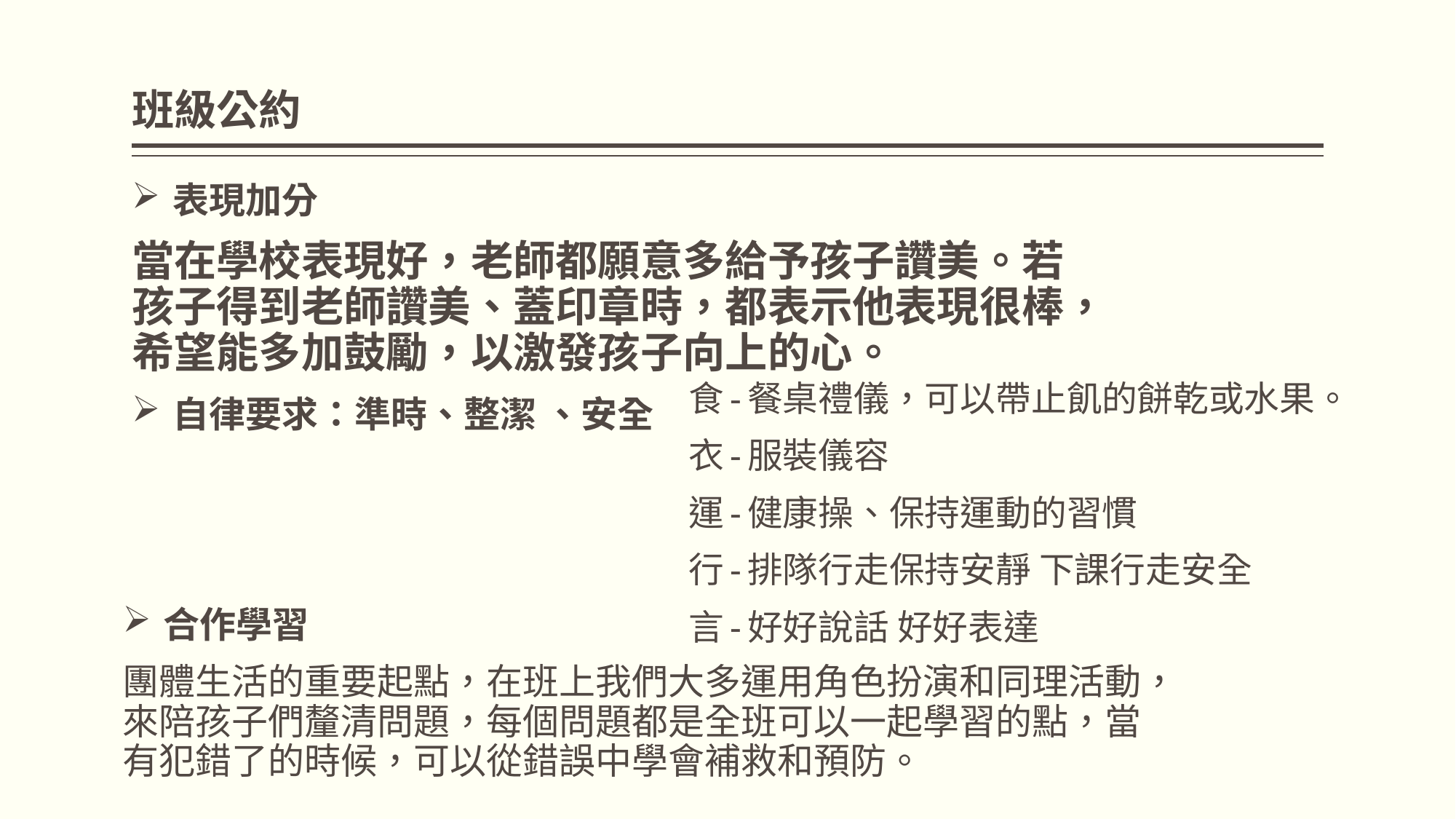

# 班級公約

表現加分
當在學校表現好，老師都願意多給予孩子讚美。若孩子得到老師讚美、蓋印章時，都表示他表現很棒，希望能多加鼓勵，以激發孩子向上的心。

自律要求：準時、整潔 、安全
食-餐桌禮儀，可以帶止飢的餅乾或水果。
衣-服裝儀容
運-健康操、保持運動的習慣
行-排隊行走保持安靜 下課行走安全
言-好好說話 好好表達

合作學習
團體生活的重要起點，在班上我們大多運用角色扮演和同理活動，來陪孩子們釐清問題，每個問題都是全班可以一起學習的點，當有犯錯了的時候，可以從錯誤中學會補救和預防。